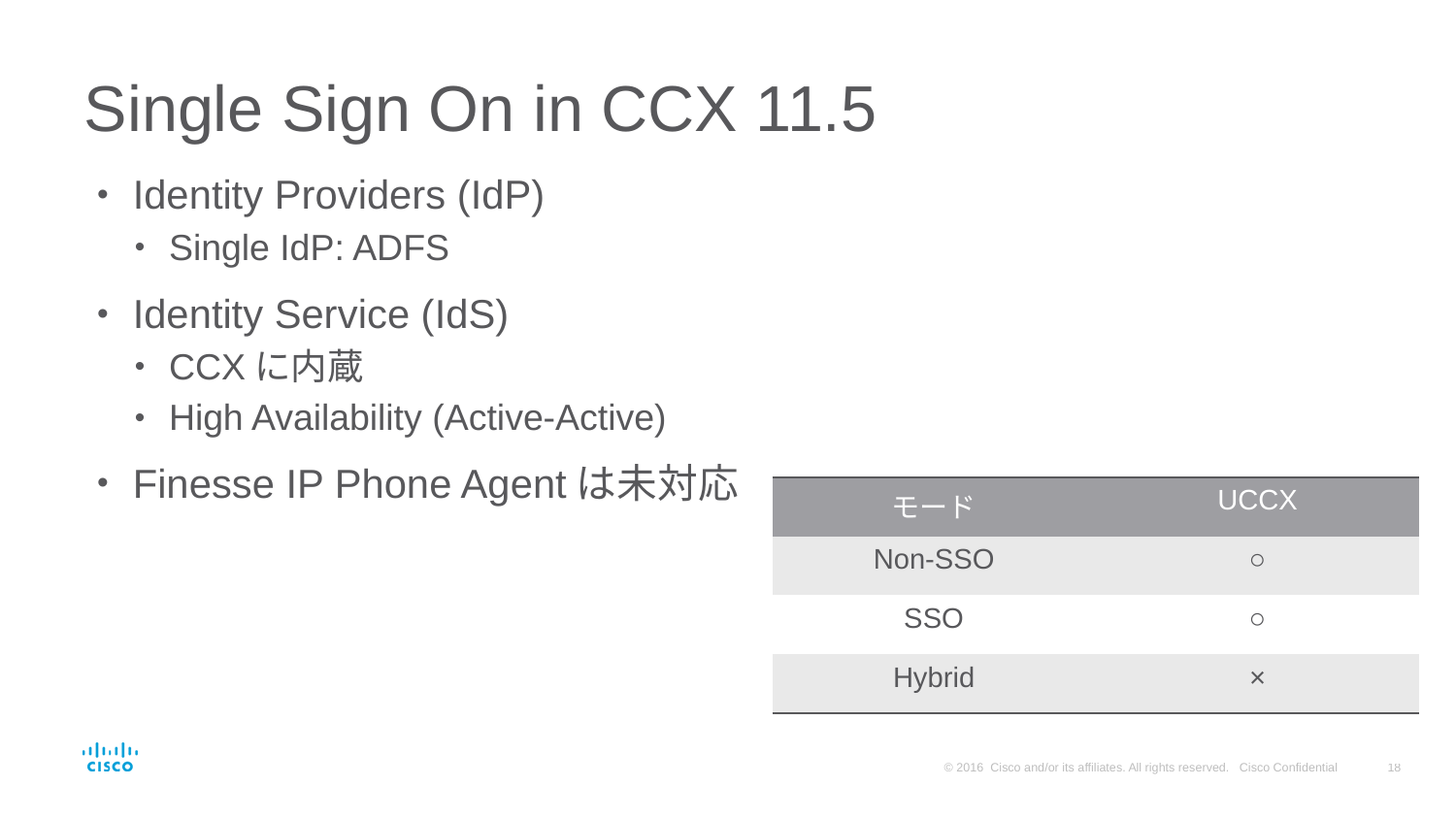

# Single Sign On in CCX 11.5
Identity Providers (IdP)
Single IdP: ADFS
Identity Service (IdS)
CCXに内蔵
High Availability (Active-Active)
Finesse IP Phone Agentは未対応
| モード | UCCX |
| --- | --- |
| Non-SSO | ○ |
| SSO | ○ |
| Hybrid | × |